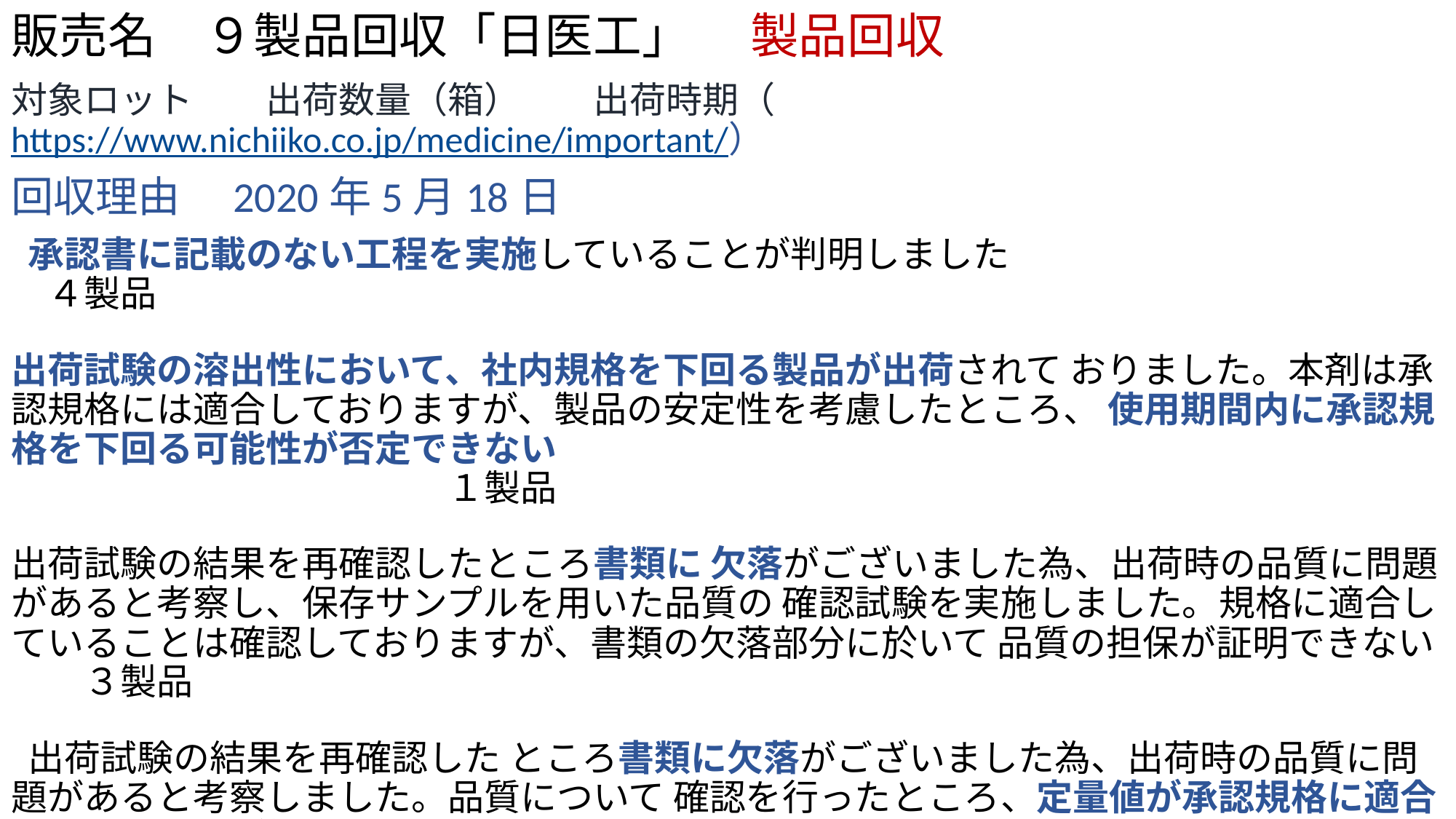

# 販売名　９製品回収「日医工」 　製品回収
対象ロット　　出荷数量（箱）　　出荷時期（https://www.nichiiko.co.jp/medicine/important/）
回収理由　2020年5月18日
 承認書に記載のない工程を実施していることが判明しました　　　　　　　　　　　　４製品

出荷試験の溶出性において、社内規格を下回る製品が出荷されて おりました。本剤は承認規格には適合しておりますが、製品の安定性を考慮したところ、 使用期間内に承認規格を下回る可能性が否定できない　　　　　　　　　　　　　　　　　　　　　　　　　　　　　　　　　　　　１製品

出荷試験の結果を再確認したところ書類に 欠落がございました為、出荷時の品質に問題があると考察し、保存サンプルを用いた品質の 確認試験を実施しました。規格に適合していることは確認しておりますが、書類の欠落部分に於いて 品質の担保が証明できない　　３製品

 出荷試験の結果を再確認した ところ書類に欠落がございました為、出荷時の品質に問題があると考察しました。品質について 確認を行ったところ、定量値が承認規格に適合しないロットが検出されました　　　　　　　　　　　　　　　　　　　　　　　　　　　　　　　　　　　　　　　　　1製品
⇒これはPMDAまたは県の実査で徹底的に査察され不備が見つかったのでしょう。
無通告査察で疑われ追加で実査されたものと思われます。